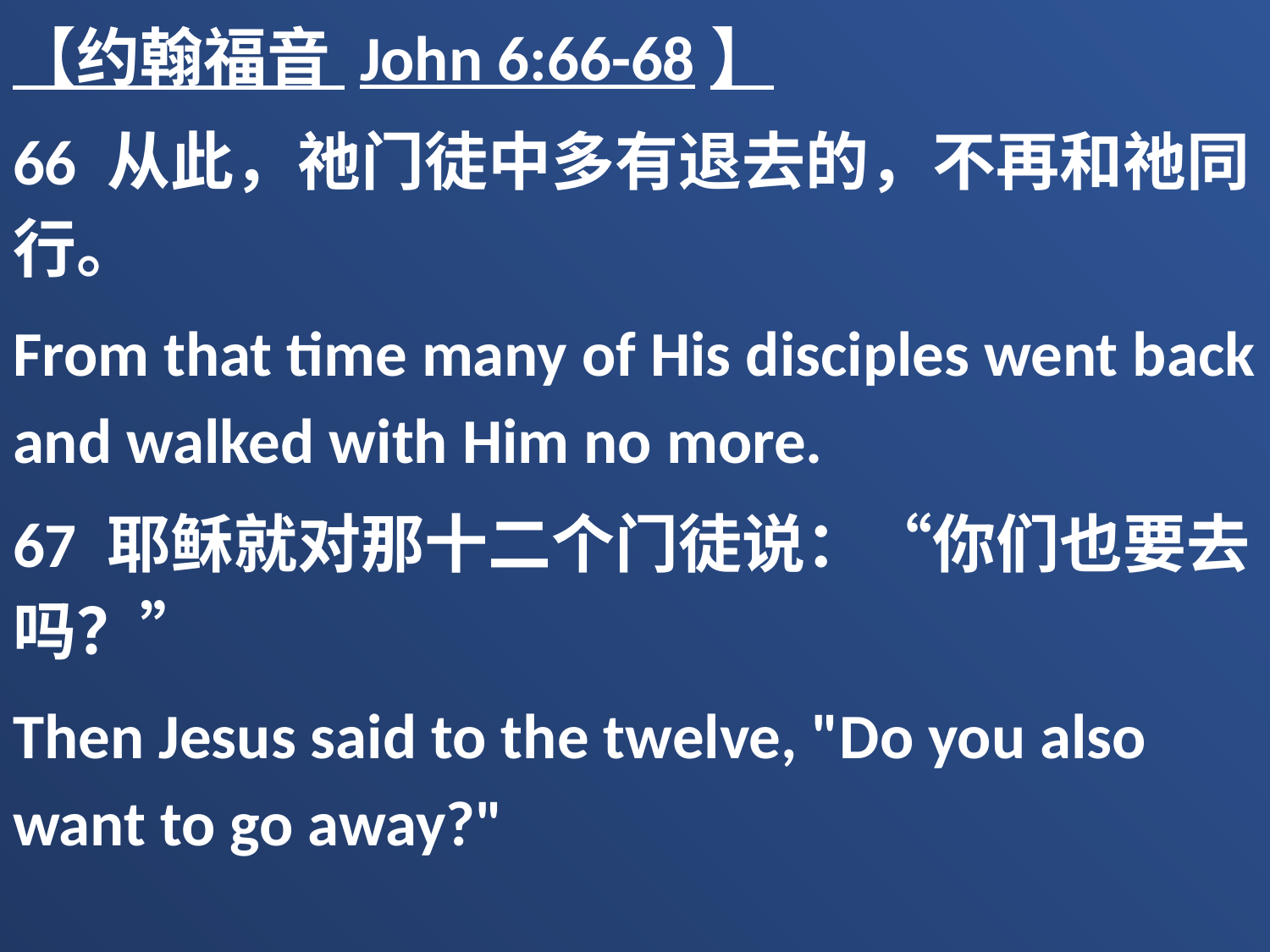

【约翰福音 John 6:66-68】
66 从此，祂门徒中多有退去的，不再和祂同行。
From that time many of His disciples went back and walked with Him no more.
67 耶稣就对那十二个门徒说：“你们也要去吗？”
Then Jesus said to the twelve, "Do you also want to go away?"